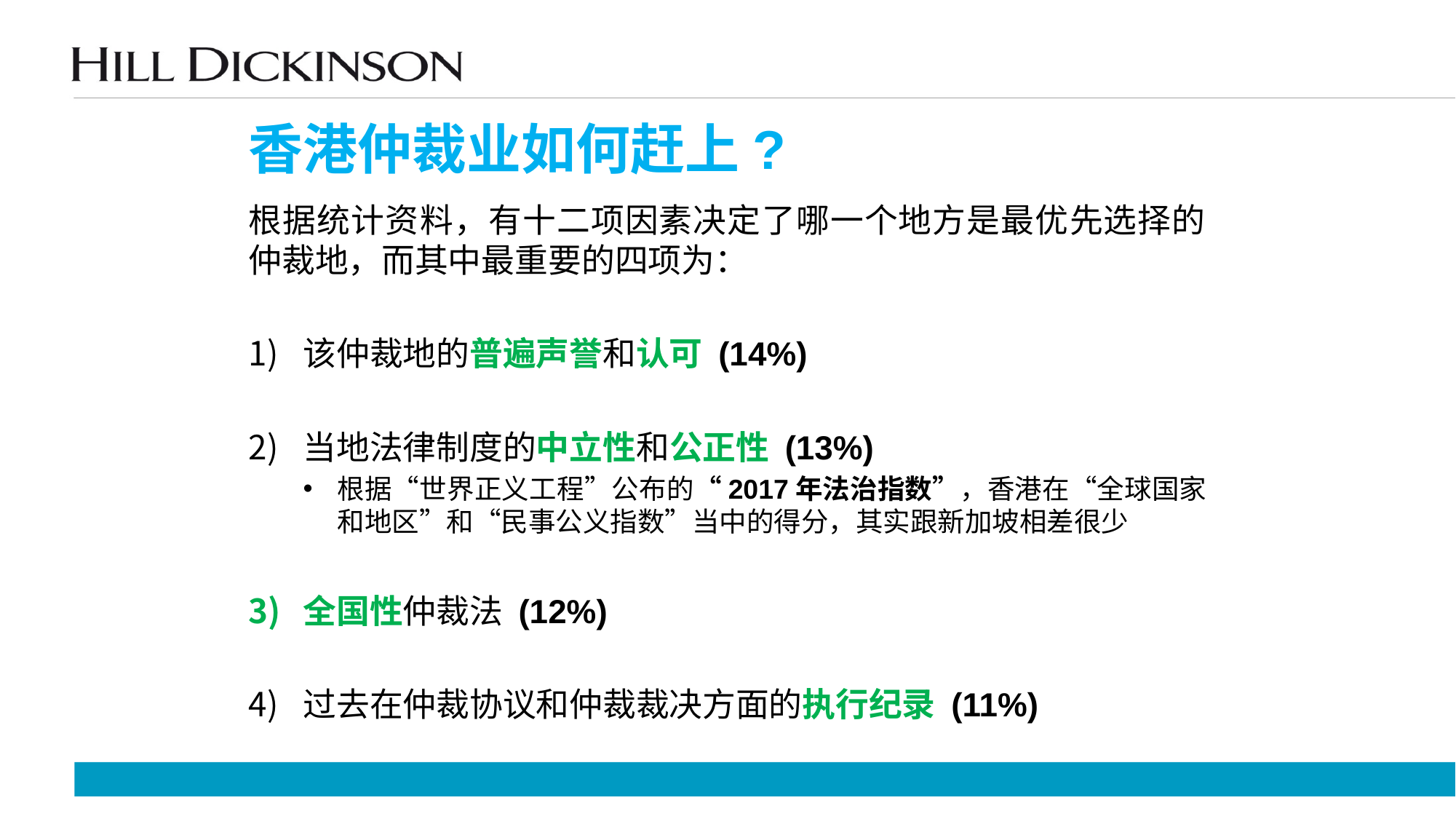

# 香港仲裁业如何赶上?
根据统计资料，有十二项因素决定了哪一个地方是最优先选择的仲裁地，而其中最重要的四项为：

该仲裁地的普遍声誉和认可 (14%)

当地法律制度的中立性和公正性 (13%)
根据“世界正义工程”公布的“2017年法治指数”，香港在“全球国家和地区”和“民事公义指数”当中的得分，其实跟新加坡相差很少

全国性仲裁法 (12%)

过去在仲裁协议和仲裁裁决方面的执行纪录 (11%)